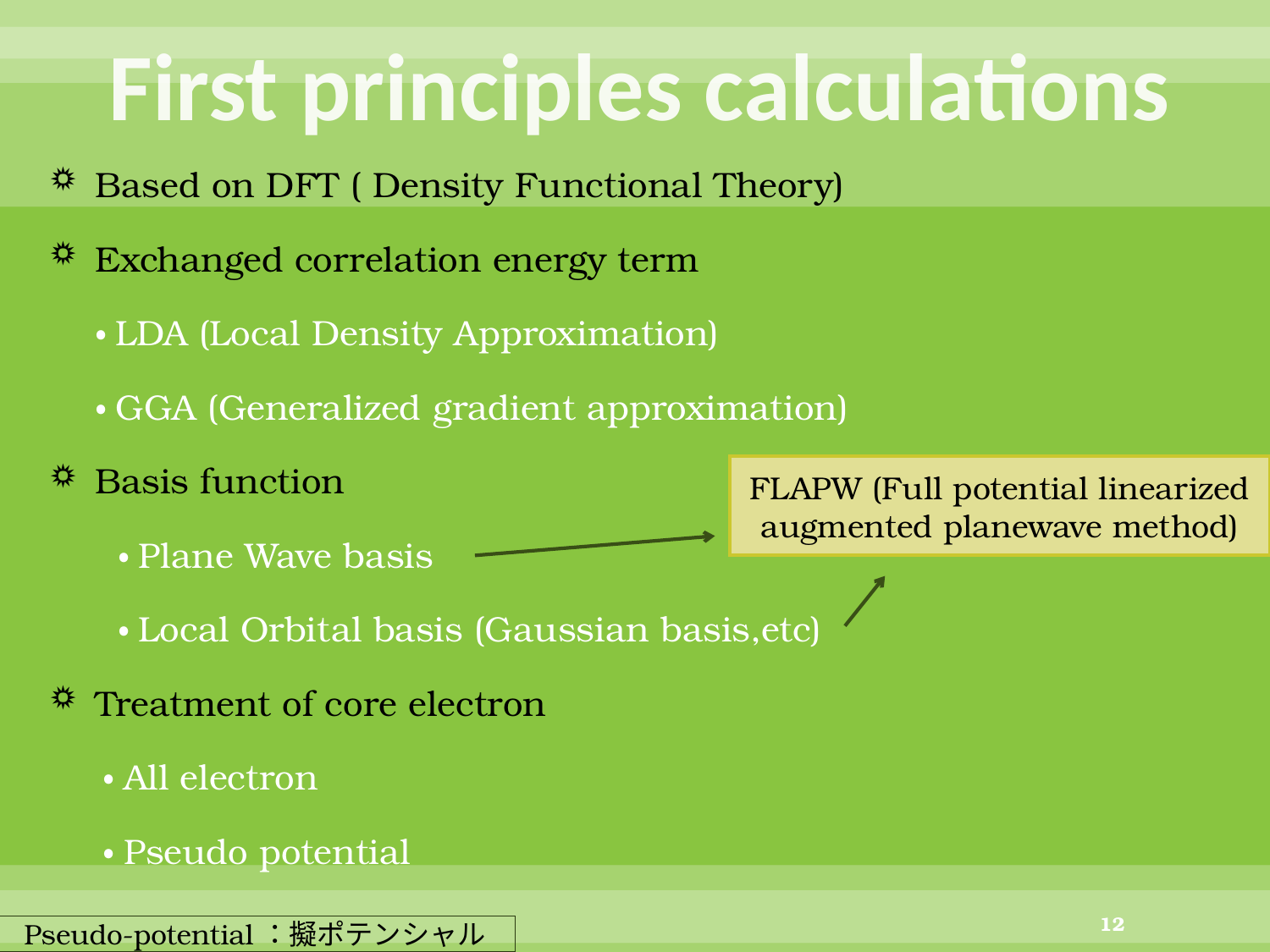

# First principles calculations
Based on DFT ( Density Functional Theory)
Exchanged correlation energy term
     ・LDA (Local Density Approximation)
     ・GGA (Generalized gradient approximation)
Basis function
　　・Plane Wave basis
　　・Local Orbital basis (Gaussian basis,etc)
Treatment of core electron
      ・All electron
      ・Pseudo potential
FLAPW (Full potential linearized augmented planewave method)
12
Pseudo-potential：擬ポテンシャル